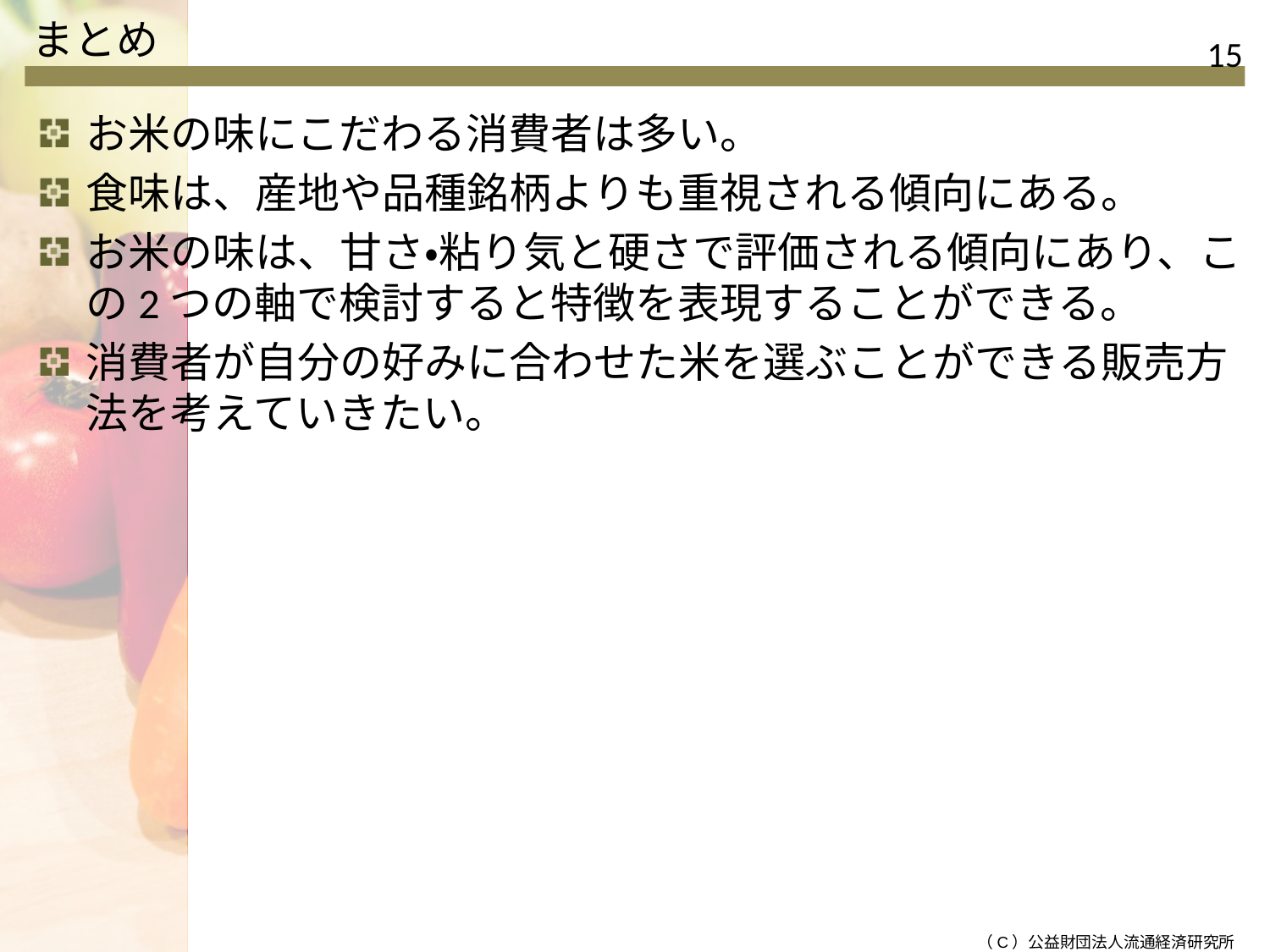

まとめ
15
お米の味にこだわる消費者は多い。
食味は、産地や品種銘柄よりも重視される傾向にある。
お米の味は、甘さ・粘り気と硬さで評価される傾向にあり、この2つの軸で検討すると特徴を表現することができる。
消費者が自分の好みに合わせた米を選ぶことができる販売方法を考えていきたい。